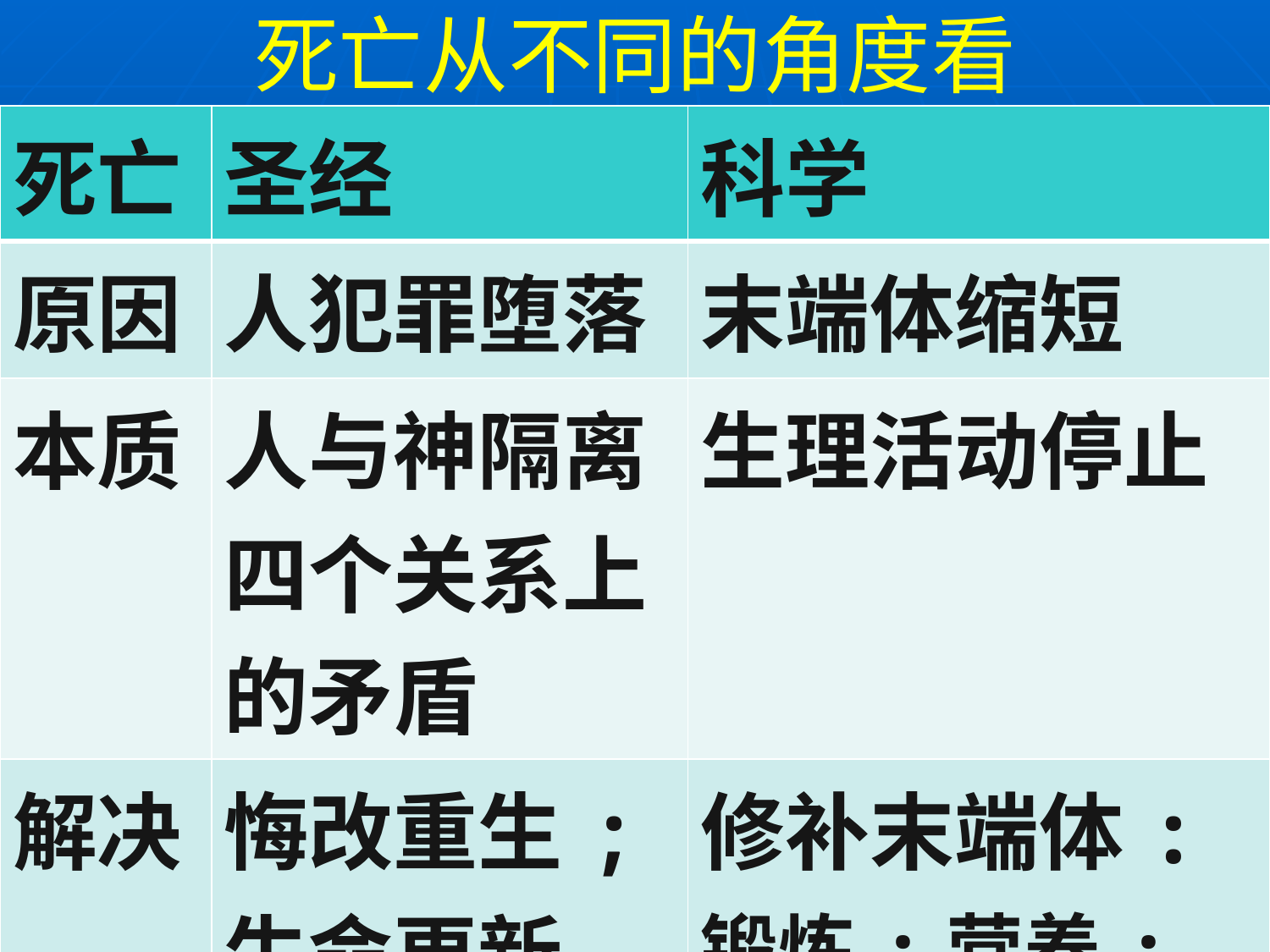

死亡从不同的角度看

| 死亡 | 圣经 | 科学 |
| --- | --- | --- |
| 原因 | 人犯罪堕落 | 末端体缩短 |
| 本质 | 人与神隔离;四个关系上的矛盾 | 生理活动停止 |
| 解决 | 悔改重生;生命更新 | 修补末端体: 锻炼;营养;压力 |